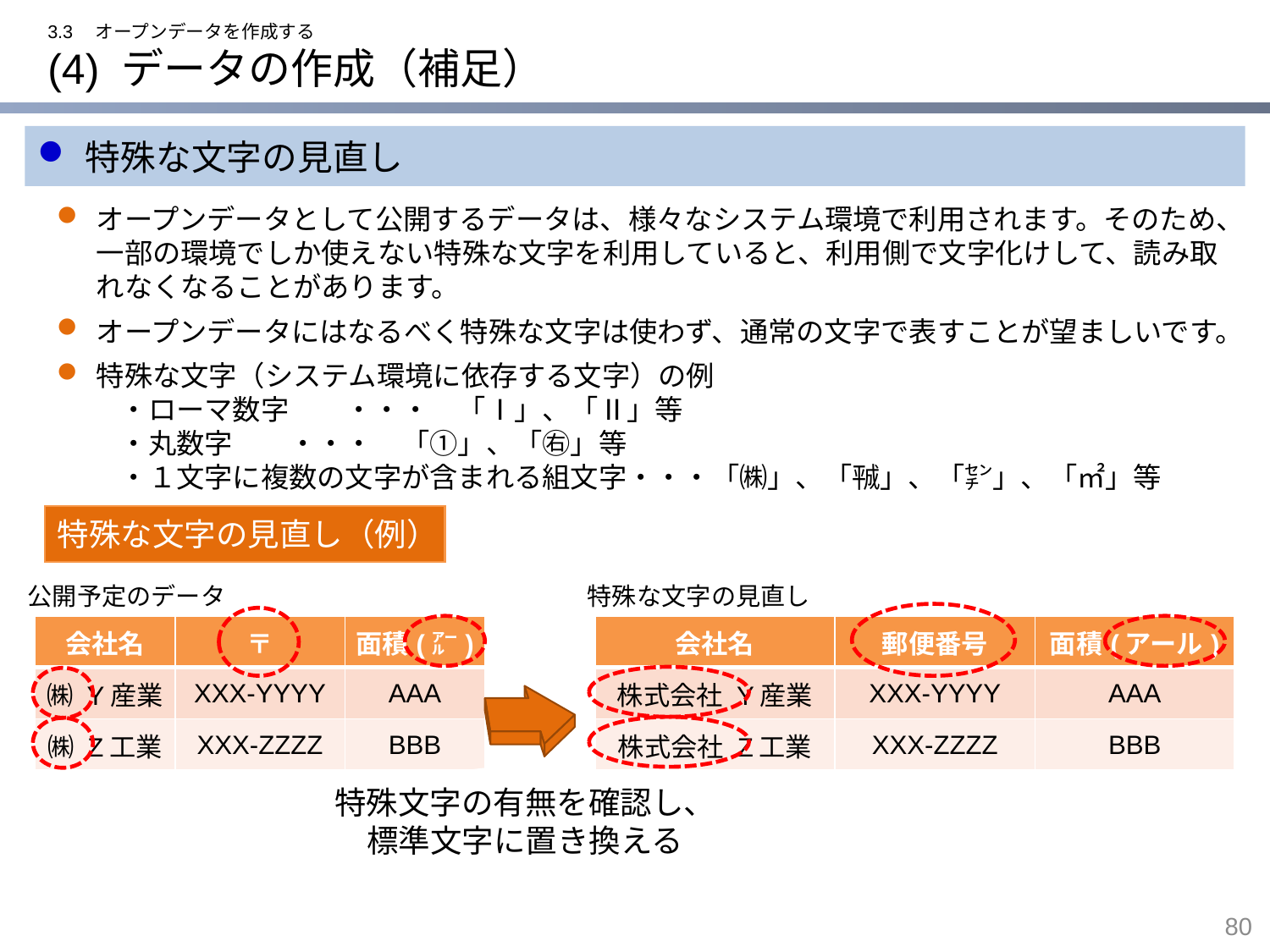

3.3　オープンデータを作成する
# (4) データの作成（補足）
特殊な文字の見直し
オープンデータとして公開するデータは、様々なシステム環境で利用されます。そのため、一部の環境でしか使えない特殊な文字を利用していると、利用側で文字化けして、読み取れなくなることがあります。
オープンデータにはなるべく特殊な文字は使わず、通常の文字で表すことが望ましいです。
特殊な文字（システム環境に依存する文字）の例
・ローマ数字　　・・・　「Ⅰ」、「Ⅱ」等
・丸数字　　・・・　「①」、「㊨」等
・１文字に複数の文字が含まれる組文字・・・「㈱」、「㍻」、「㌢」、「㎡」等
特殊な文字の見直し（例）
公開予定のデータ
特殊な文字の見直し

| 会社名 | 〒 | 面積(㌃) |
| --- | --- | --- |
| ㈱ Y産業 | XXX-YYYY | AAA |
| ㈱ Z工業 | XXX-ZZZZ | BBB |

| 会社名 | 郵便番号 | 面積(アール) |
| --- | --- | --- |
| 株式会社 Y産業 | XXX-YYYY | AAA |
| 株式会社 Z工業 | XXX-ZZZZ | BBB |

特殊文字の有無を確認し、
標準文字に置き換える
80